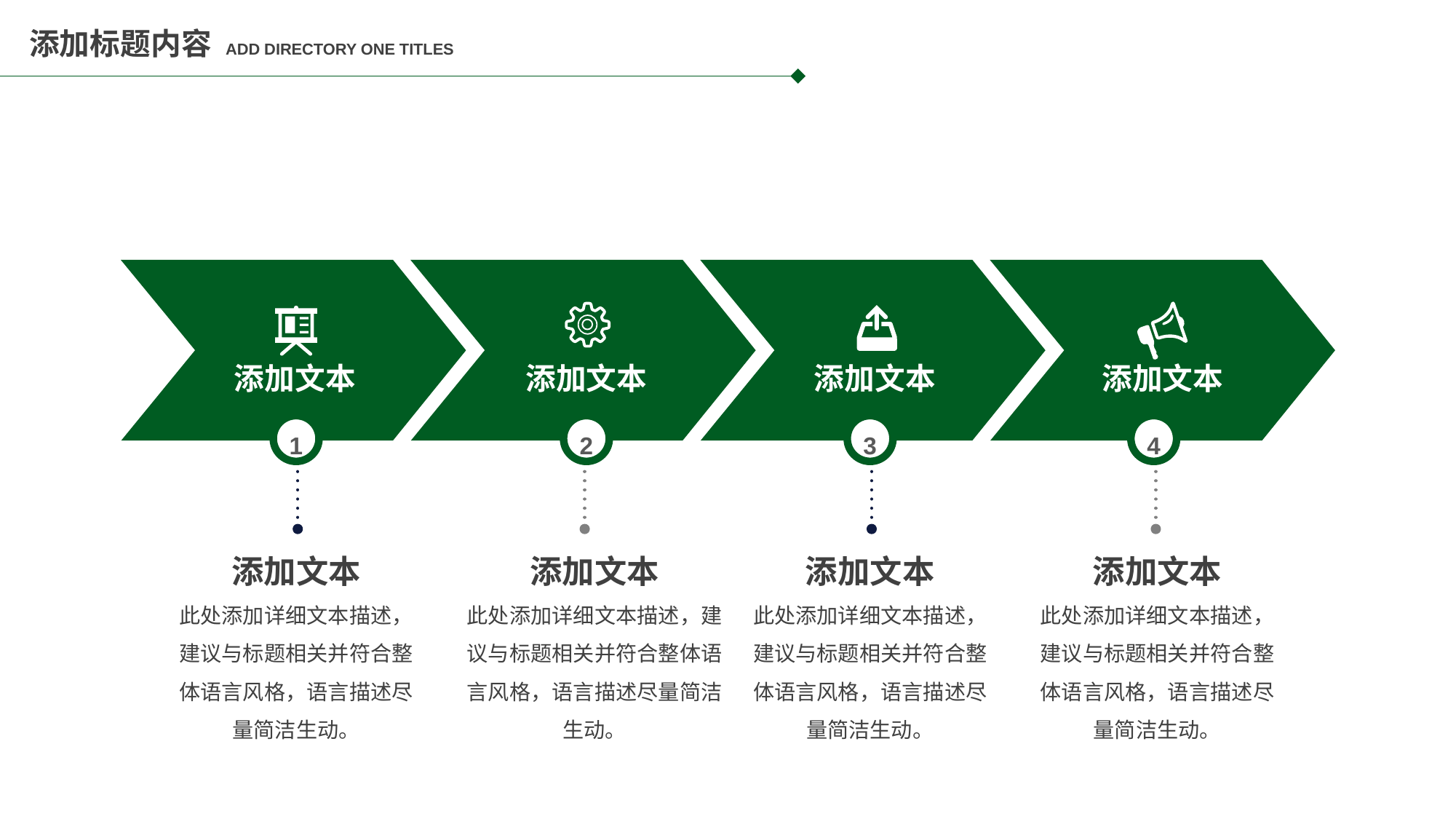

添加标题内容 ADD DIRECTORY ONE TITLES

添加文本

添加文本

添加文本

添加文本

1

2

3

4

添加文本
此处添加详细文本描述，建议与标题相关并符合整体语言风格，语言描述尽量简洁生动。
添加文本
此处添加详细文本描述，建议与标题相关并符合整体语言风格，语言描述尽量简洁生动。
添加文本
此处添加详细文本描述，建议与标题相关并符合整体语言风格，语言描述尽量简洁生动。
添加文本
此处添加详细文本描述，建议与标题相关并符合整体语言风格，语言描述尽量简洁生动。